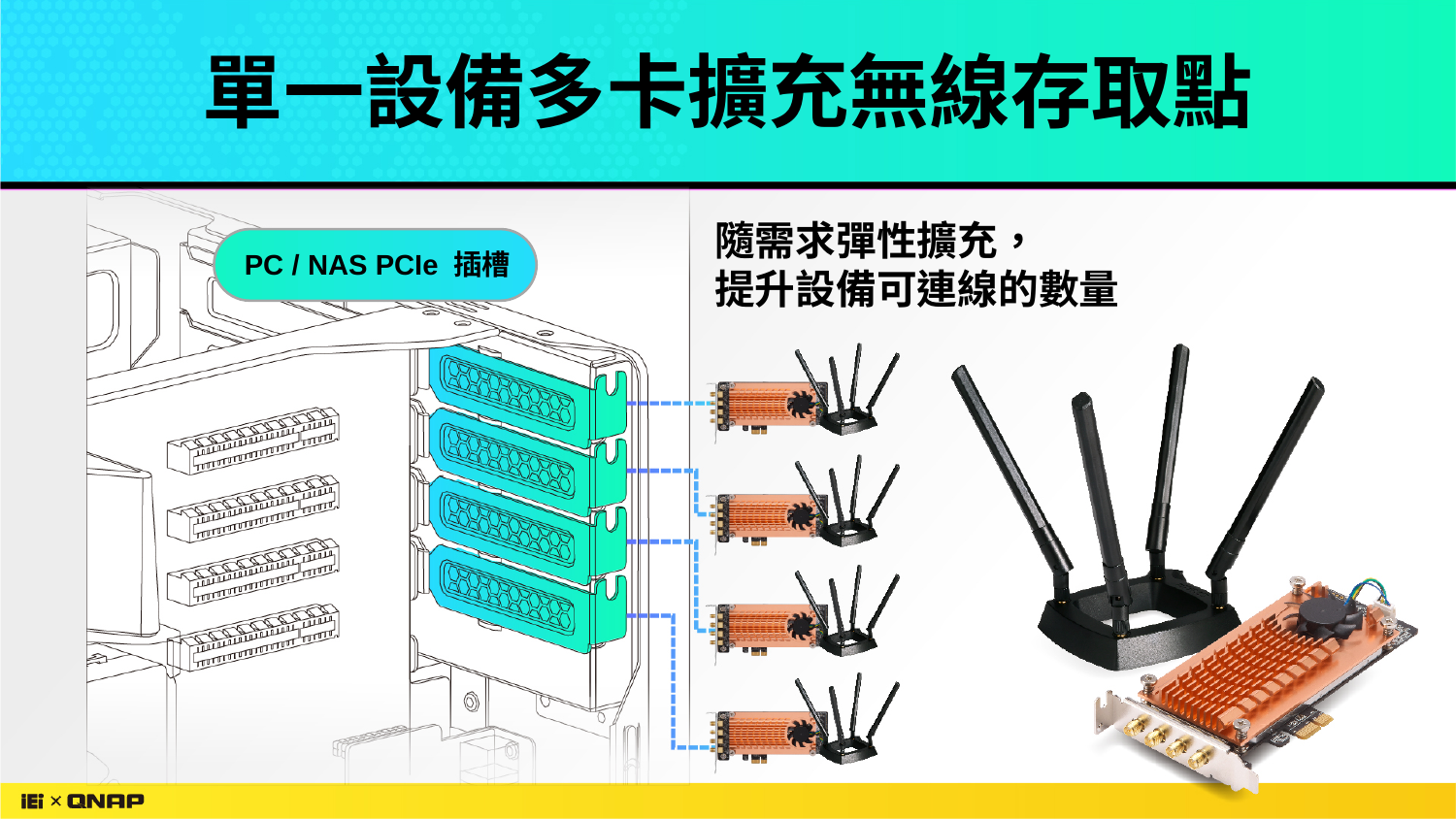

單一設備多卡擴充無線存取點
隨需求彈性擴充，
提升設備可連線的數量

PC / NAS PCIe 插槽